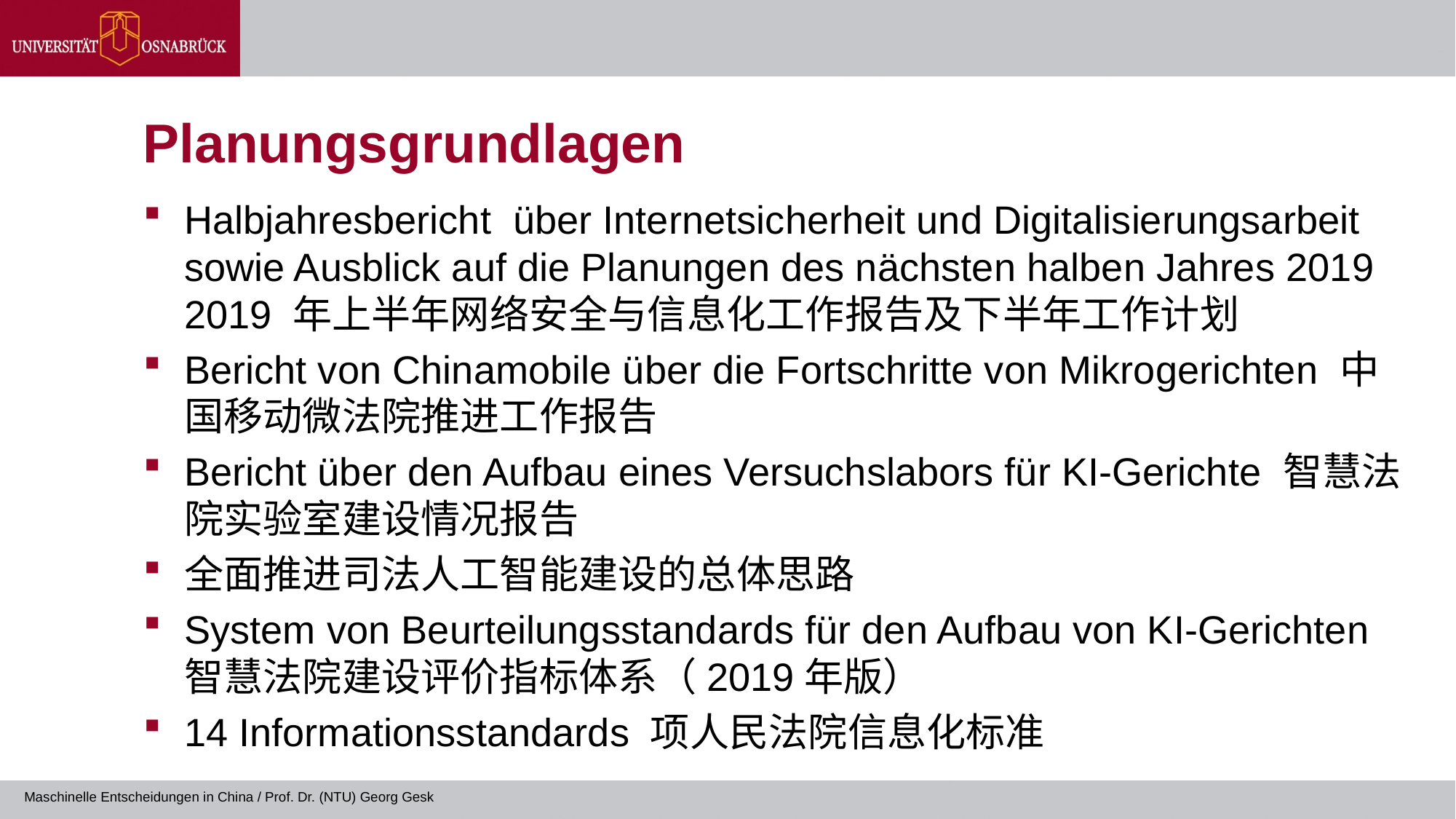

# Planungsgrundlagen
Halbjahresbericht  über Internetsicherheit und Digitalisierungsarbeit sowie Ausblick auf die Planungen des nächsten halben Jahres 2019 2019 年上半年网络安全与信息化工作报告及下半年工作计划
Bericht von Chinamobile über die Fortschritte von Mikrogerichten 中国移动微法院推进工作报告
Bericht über den Aufbau eines Versuchslabors für KI-Gerichte 智慧法院实验室建设情况报告
全面推进司法人工智能建设的总体思路
System von Beurteilungsstandards für den Aufbau von KI-Gerichten 智慧法院建设评价指标体系（2019年版）
14 Informationsstandards 项人民法院信息化标准
Maschinelle Entscheidungen in China / Prof. Dr. (NTU) Georg Gesk